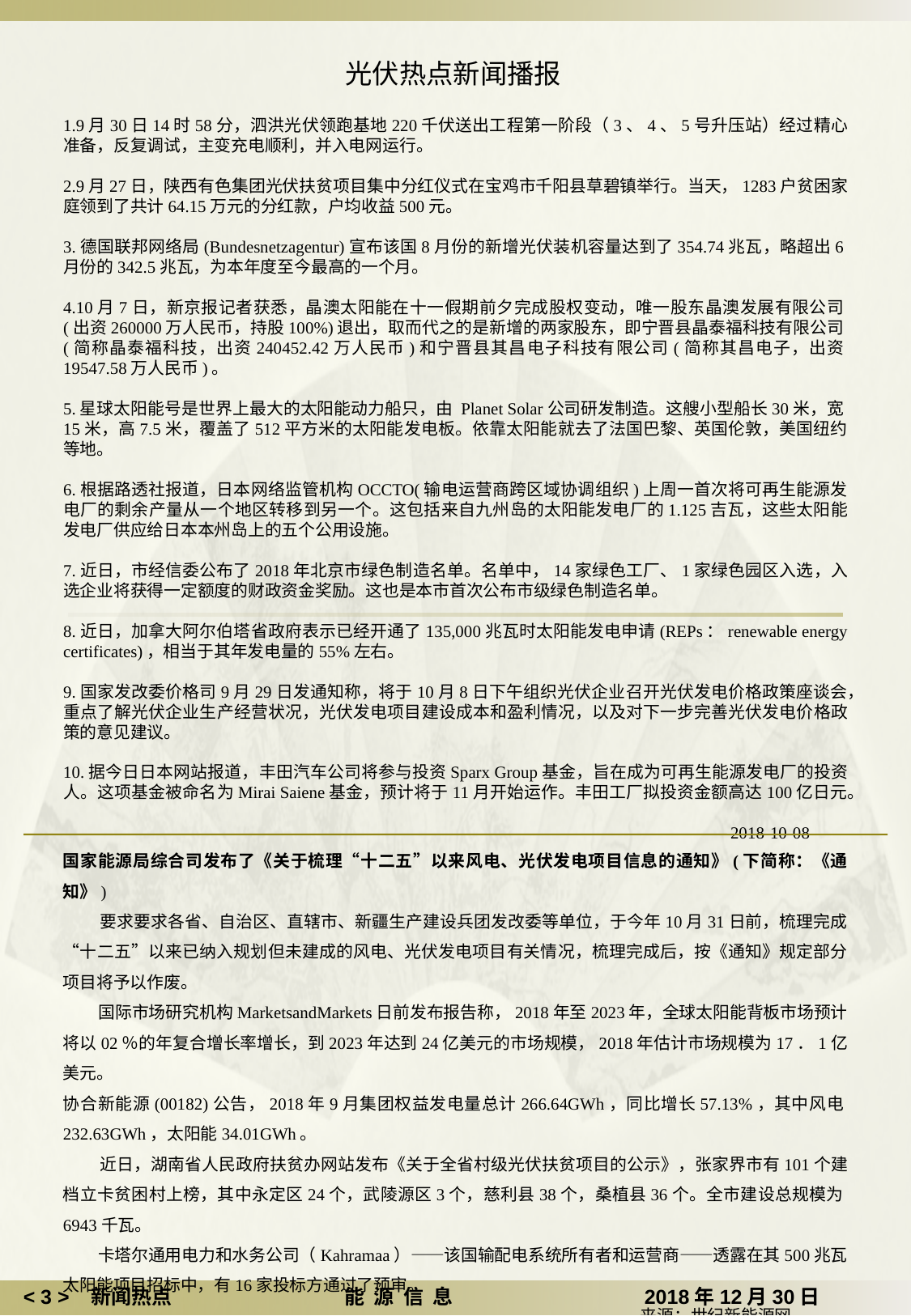

光伏热点新闻播报
1.9月30日14时58分，泗洪光伏领跑基地220千伏送出工程第一阶段（3、4、5号升压站）经过精心准备，反复调试，主变充电顺利，并入电网运行。

2.9月27日，陕西有色集团光伏扶贫项目集中分红仪式在宝鸡市千阳县草碧镇举行。当天，1283户贫困家庭领到了共计64.15万元的分红款，户均收益500元。

3.德国联邦网络局(Bundesnetzagentur)宣布该国8月份的新增光伏装机容量达到了354.74兆瓦，略超出6月份的342.5兆瓦，为本年度至今最高的一个月。

4.10月7日，新京报记者获悉，晶澳太阳能在十一假期前夕完成股权变动，唯一股东晶澳发展有限公司(出资260000万人民币，持股100%)退出，取而代之的是新增的两家股东，即宁晋县晶泰福科技有限公司(简称晶泰福科技，出资240452.42万人民币)和宁晋县其昌电子科技有限公司(简称其昌电子，出资19547.58万人民币)。

5.星球太阳能号是世界上最大的太阳能动力船只，由 Planet Solar公司研发制造。这艘小型船长30米，宽15米，高7.5米，覆盖了512平方米的太阳能发电板。依靠太阳能就去了法国巴黎、英国伦敦，美国纽约等地。

6.根据路透社报道，日本网络监管机构OCCTO(输电运营商跨区域协调组织)上周一首次将可再生能源发电厂的剩余产量从一个地区转移到另一个。这包括来自九州岛的太阳能发电厂的1.125吉瓦，这些太阳能发电厂供应给日本本州岛上的五个公用设施。

7.近日，市经信委公布了2018年北京市绿色制造名单。名单中，14家绿色工厂、1家绿色园区入选，入选企业将获得一定额度的财政资金奖励。这也是本市首次公布市级绿色制造名单。

8.近日，加拿大阿尔伯塔省政府表示已经开通了135,000兆瓦时太阳能发电申请(REPs：renewable energy certificates)，相当于其年发电量的55%左右。

9.国家发改委价格司9月29日发通知称，将于10月8日下午组织光伏企业召开光伏发电价格政策座谈会，重点了解光伏企业生产经营状况，光伏发电项目建设成本和盈利情况，以及对下一步完善光伏发电价格政策的意见建议。

10.据今日日本网站报道，丰田汽车公司将参与投资Sparx Group基金，旨在成为可再生能源发电厂的投资人。这项基金被命名为Mirai Saiene基金，预计将于11月开始运作。丰田工厂拟投资金额高达100亿日元。

                                                                                                                                                         —2018-10-08

国家能源局综合司发布了《关于梳理“十二五”以来风电、光伏发电项目信息的通知》(下简称：《通知》)
        要求要求各省、自治区、直辖市、新疆生产建设兵团发改委等单位，于今年10月31日前，梳理完成“十二五”以来已纳入规划但未建成的风电、光伏发电项目有关情况，梳理完成后，按《通知》规定部分项目将予以作废。
        国际市场研究机构MarketsandMarkets日前发布报告称，2018年至2023年，全球太阳能背板市场预计将以02％的年复合增长率增长，到2023年达到24亿美元的市场规模，2018年估计市场规模为17．1亿美元。
协合新能源(00182)公告，2018年9月集团权益发电量总计266.64GWh，同比增长57.13%，其中风电232.63GWh，太阳能34.01GWh。
        近日，湖南省人民政府扶贫办网站发布《关于全省村级光伏扶贫项目的公示》，张家界市有101个建档立卡贫困村上榜，其中永定区24个，武陵源区3个，慈利县38个，桑植县36个。全市建设总规模为6943千瓦。
        卡塔尔通用电力和水务公司（Kahramaa）——该国输配电系统所有者和运营商——透露在其500兆瓦太阳能项目招标中，有16家投标方通过了预审。
                                                                                                                                                     来源：世纪新能源网
  ˂ 3 ˃   新闻热点                                     能  源  信  息                                        2018年12月30日